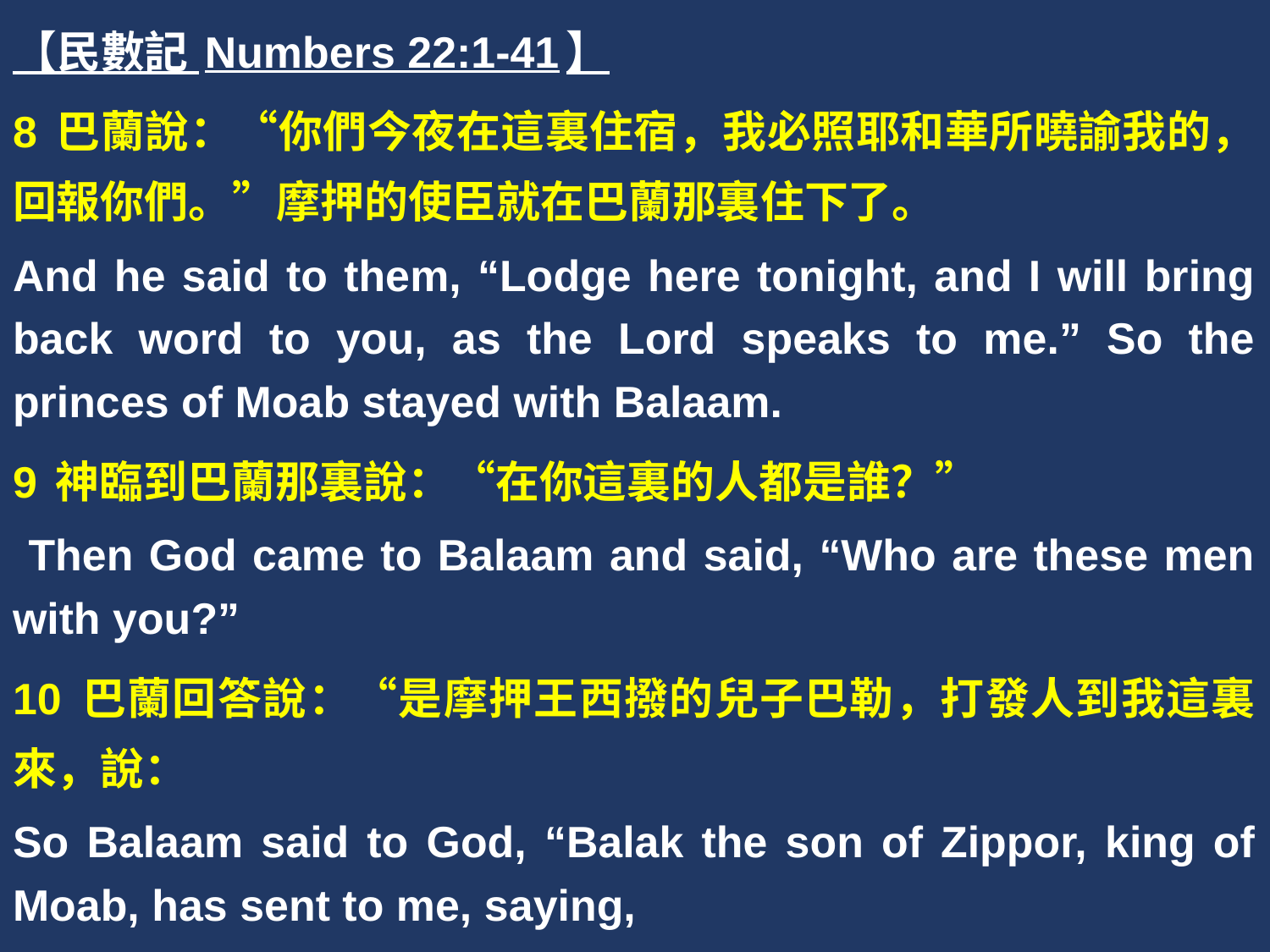

【民數記 Numbers 22:1-41】
8 巴蘭說：“你們今夜在這裏住宿，我必照耶和華所曉諭我的，回報你們。”摩押的使臣就在巴蘭那裏住下了。
And he said to them, “Lodge here tonight, and I will bring back word to you, as the Lord speaks to me.” So the princes of Moab stayed with Balaam.
9 神臨到巴蘭那裏說：“在你這裏的人都是誰？”
 Then God came to Balaam and said, “Who are these men with you?”
10 巴蘭回答說：“是摩押王西撥的兒子巴勒，打發人到我這裏來，說：
So Balaam said to God, “Balak the son of Zippor, king of Moab, has sent to me, saying,